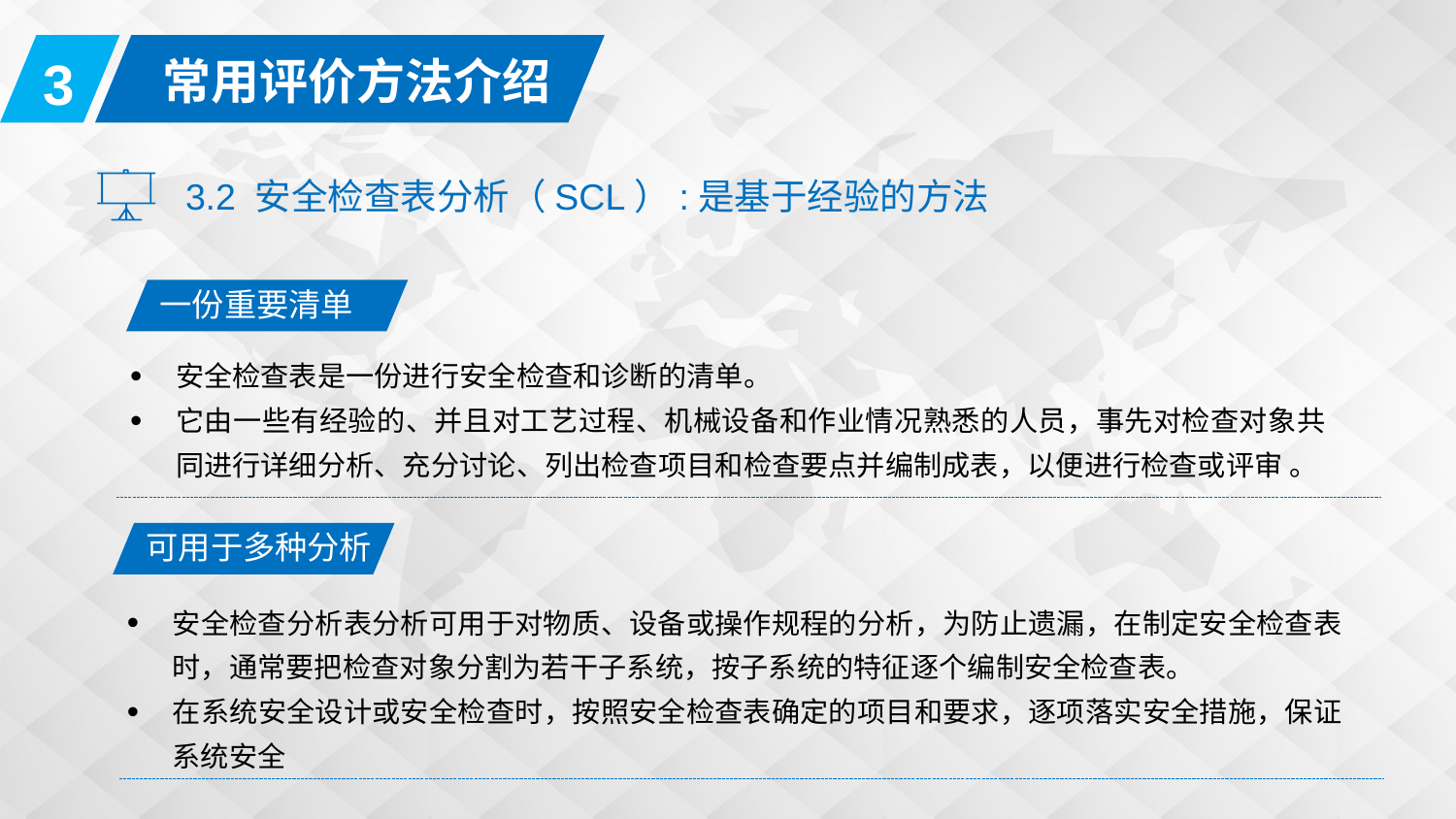

3
常用评价方法介绍

3.2 安全检查表分析（SCL）:是基于经验的方法

一份重要清单
安全检查表是一份进行安全检查和诊断的清单。
它由一些有经验的、并且对工艺过程、机械设备和作业情况熟悉的人员，事先对检查对象共同进行详细分析、充分讨论、列出检查项目和检查要点并编制成表，以便进行检查或评审 。

可用于多种分析
安全检查分析表分析可用于对物质、设备或操作规程的分析，为防止遗漏，在制定安全检查表时，通常要把检查对象分割为若干子系统，按子系统的特征逐个编制安全检查表。
在系统安全设计或安全检查时，按照安全检查表确定的项目和要求，逐项落实安全措施，保证系统安全